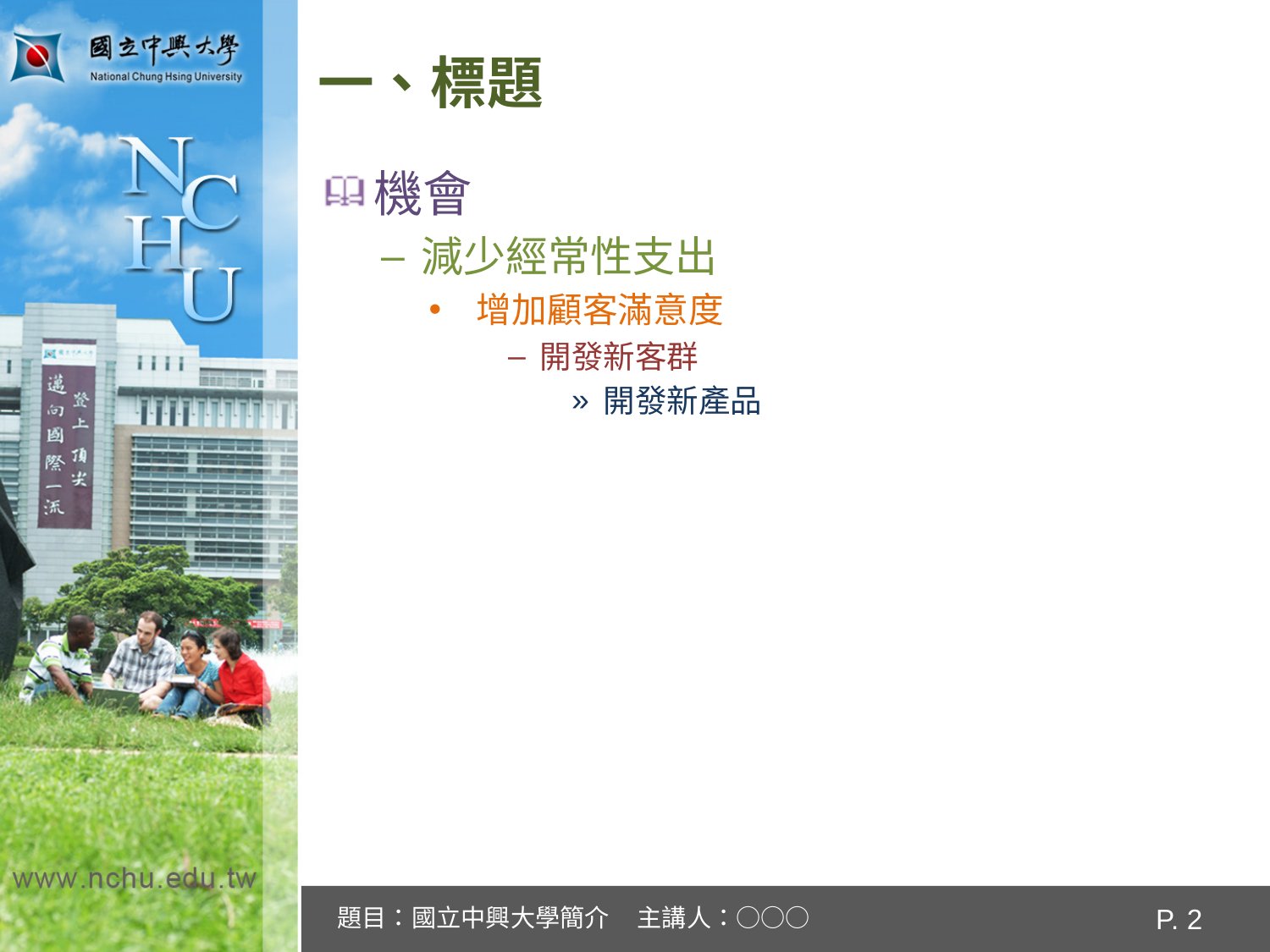

# 一、標題
機會
減少經常性支出
增加顧客滿意度
開發新客群
開發新產品